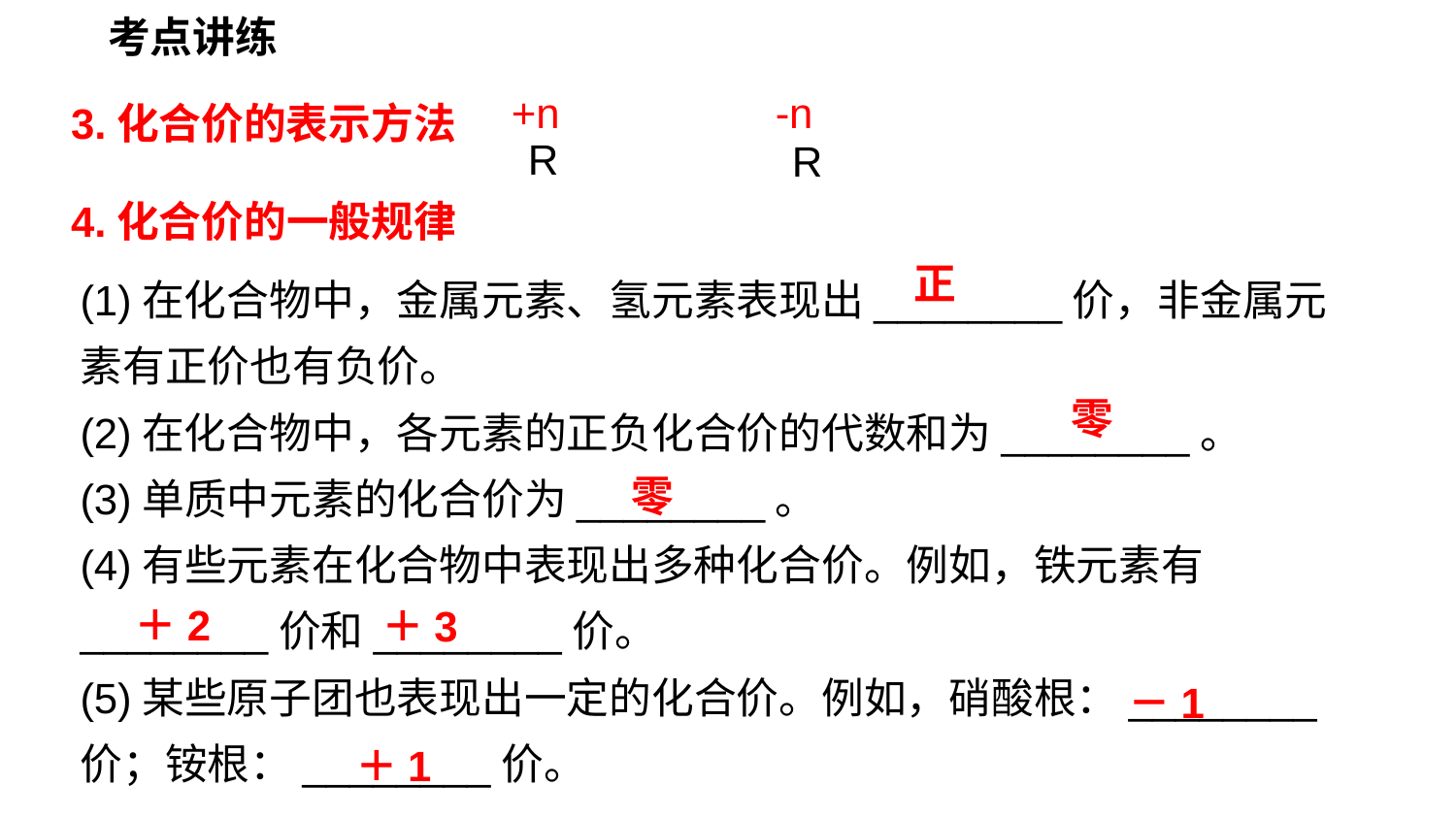

考点讲练
+n
R
R
-n
3.化合价的表示方法
4.化合价的一般规律
正
(1)在化合物中，金属元素、氢元素表现出________价，非金属元素有正价也有负价。
(2)在化合物中，各元素的正负化合价的代数和为________。
(3)单质中元素的化合价为________。
(4)有些元素在化合物中表现出多种化合价。例如，铁元素有________价和________价。
(5)某些原子团也表现出一定的化合价。例如，硝酸根：________
价；铵根：________价。
零
零
＋2
＋3
－1
＋1